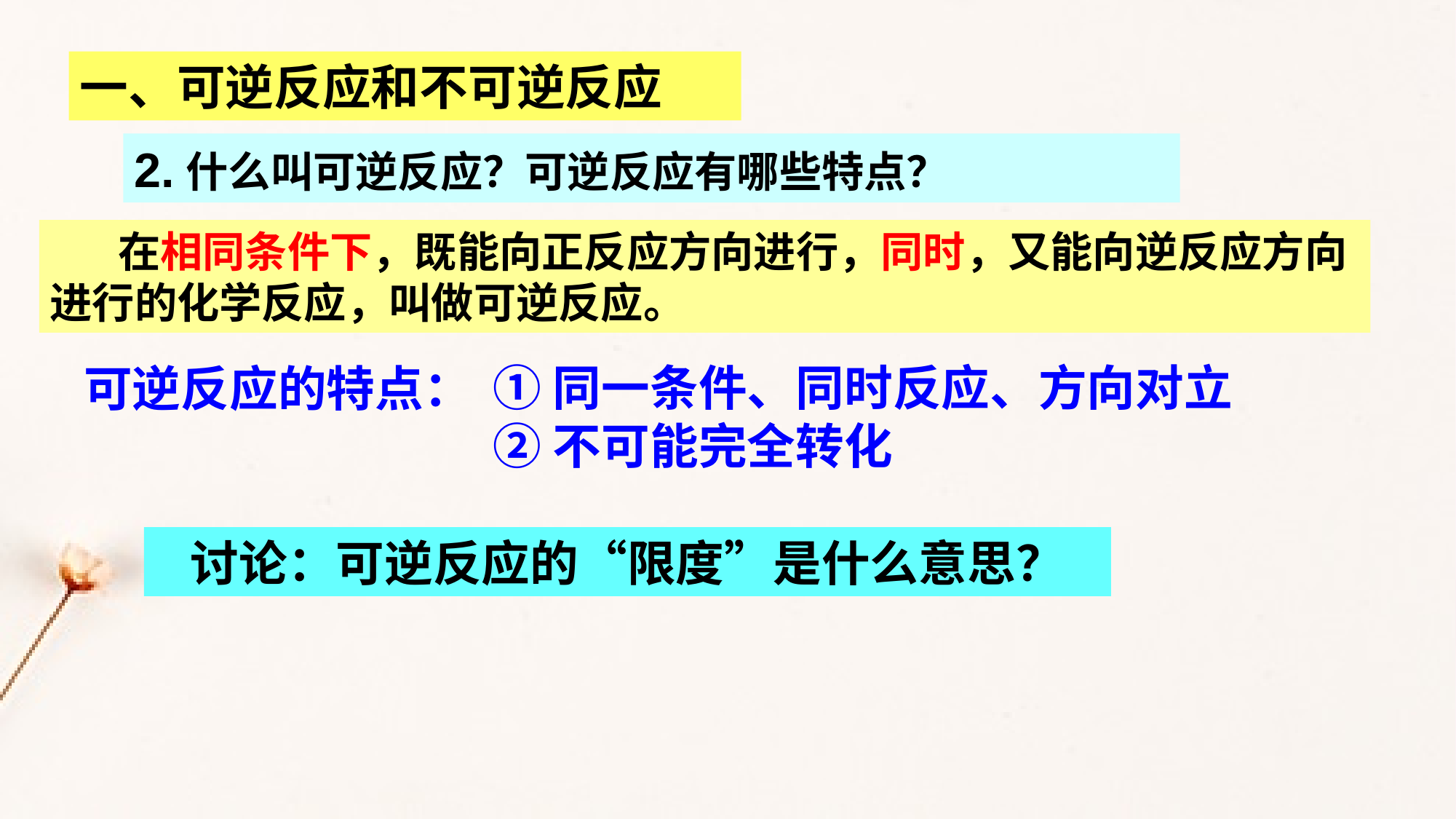

一、可逆反应和不可逆反应
2.什么叫可逆反应？可逆反应有哪些特点？
      在相同条件下，既能向正反应方向进行，同时，又能向逆反应方向进行的化学反应，叫做可逆反应。
①同一条件、同时反应、方向对立
②不可能完全转化
可逆反应的特点：
讨论：可逆反应的“限度”是什么意思？